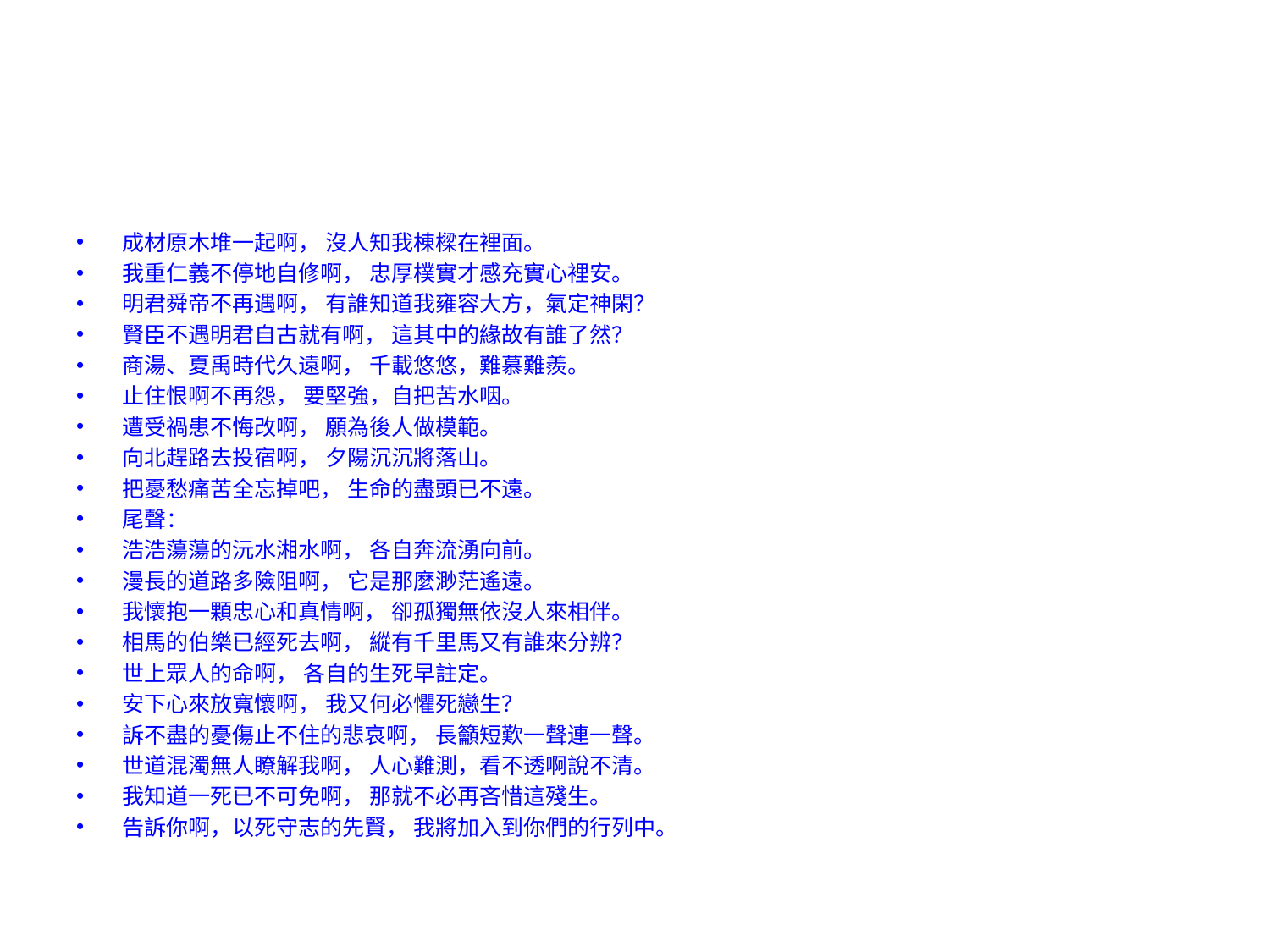

#
成材原木堆一起啊， 沒人知我棟樑在裡面。
我重仁義不停地自修啊， 忠厚樸實才感充實心裡安。
明君舜帝不再遇啊， 有誰知道我雍容大方，氣定神閑？
賢臣不遇明君自古就有啊， 這其中的緣故有誰了然？
商湯、夏禹時代久遠啊， 千載悠悠，難慕難羨。
止住恨啊不再怨， 要堅強，自把苦水咽。
遭受禍患不悔改啊， 願為後人做模範。
向北趕路去投宿啊， 夕陽沉沉將落山。
把憂愁痛苦全忘掉吧， 生命的盡頭已不遠。
尾聲：
浩浩蕩蕩的沅水湘水啊， 各自奔流湧向前。
漫長的道路多險阻啊， 它是那麼渺茫遙遠。
我懷抱一顆忠心和真情啊， 卻孤獨無依沒人來相伴。
相馬的伯樂已經死去啊， 縱有千里馬又有誰來分辨？
世上眾人的命啊， 各自的生死早註定。
安下心來放寬懷啊， 我又何必懼死戀生？
訴不盡的憂傷止不住的悲哀啊， 長籲短歎一聲連一聲。
世道混濁無人瞭解我啊， 人心難測，看不透啊說不清。
我知道一死已不可免啊， 那就不必再吝惜這殘生。
告訴你啊，以死守志的先賢， 我將加入到你們的行列中。